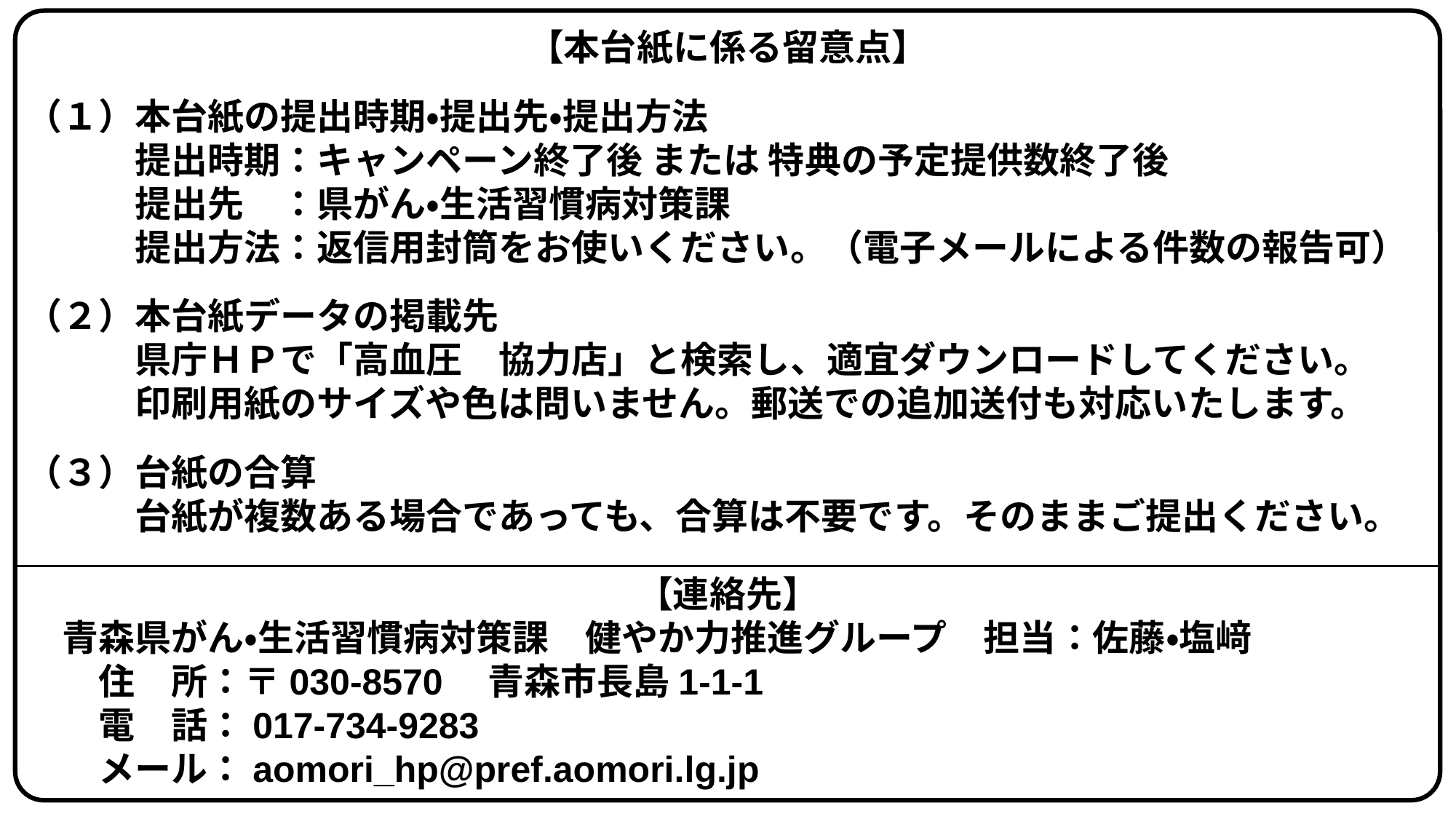

【本台紙に係る留意点】

（１）本台紙の提出時期・提出先・提出方法
　　　提出時期：キャンペーン終了後 または 特典の予定提供数終了後
　　　提出先　：県がん・生活習慣病対策課
　　　提出方法：返信用封筒をお使いください。（電子メールによる件数の報告可）

（２）本台紙データの掲載先
　　　県庁ＨＰで「高血圧　協力店」と検索し、適宜ダウンロードしてください。
　　　印刷用紙のサイズや色は問いません。郵送での追加送付も対応いたします。

（３）台紙の合算
　　　台紙が複数ある場合であっても、合算は不要です。そのままご提出ください。
【連絡先】
　青森県がん・生活習慣病対策課　健やか力推進グループ　担当：佐藤・塩﨑
　　住　所：〒030-8570　青森市長島1-1-1
　　電　話：017-734-9283
　　メール：aomori_hp@pref.aomori.lg.jp